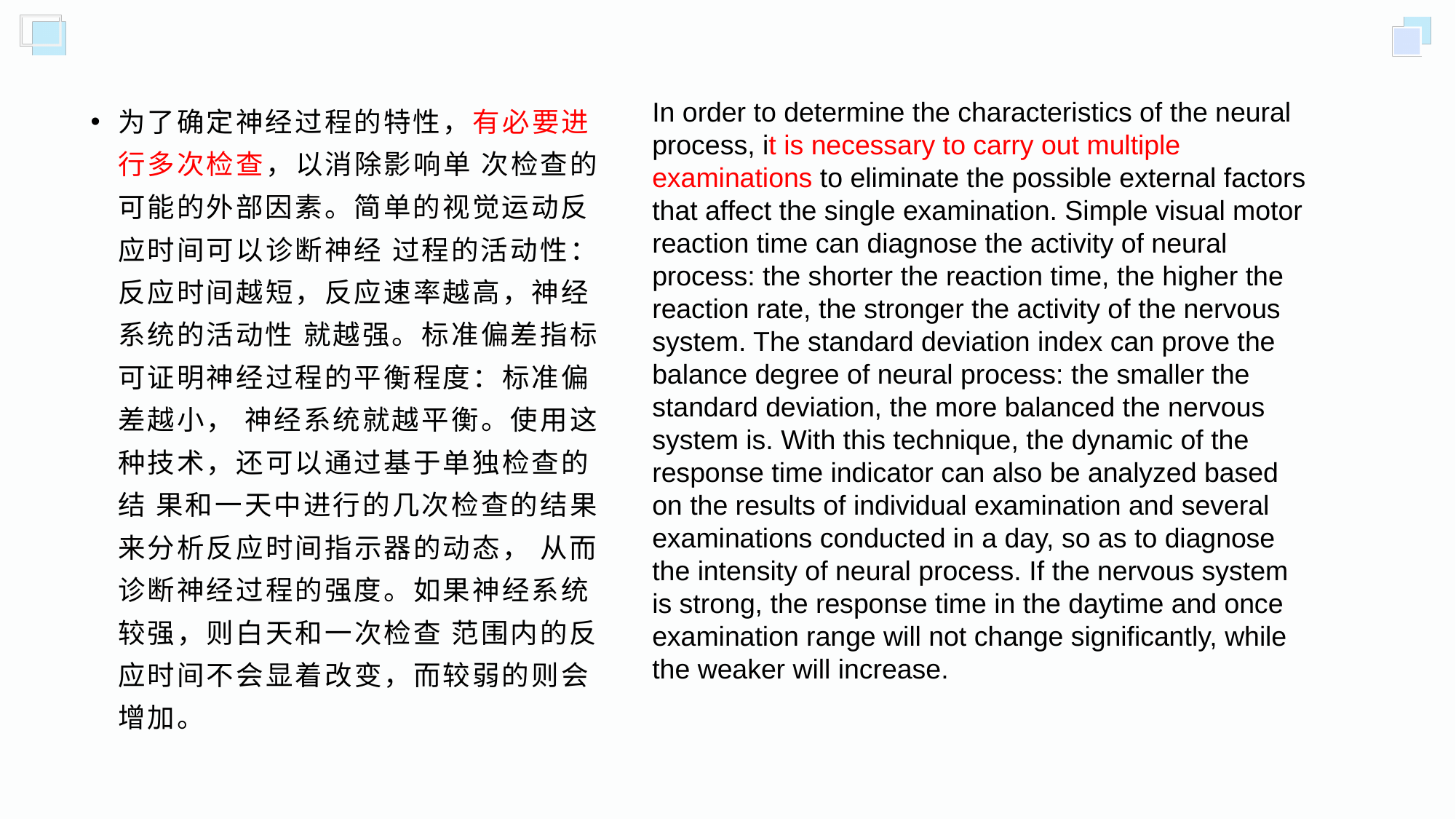

为了确定神经过程的特性，有必要进行多次检查，以消除影响单 次检查的可能的外部因素。简单的视觉运动反应时间可以诊断神经 过程的活动性：反应时间越短，反应速率越高，神经系统的活动性 就越强。标准偏差指标可证明神经过程的平衡程度：标准偏差越小， 神经系统就越平衡。使用这种技术，还可以通过基于单独检查的结 果和一天中进行的几次检查的结果来分析反应时间指示器的动态， 从而诊断神经过程的强度。如果神经系统较强，则白天和一次检查 范围内的反应时间不会显着改变，而较弱的则会增加。
In order to determine the characteristics of the neural process, it is necessary to carry out multiple examinations to eliminate the possible external factors that affect the single examination. Simple visual motor reaction time can diagnose the activity of neural process: the shorter the reaction time, the higher the reaction rate, the stronger the activity of the nervous system. The standard deviation index can prove the balance degree of neural process: the smaller the standard deviation, the more balanced the nervous system is. With this technique, the dynamic of the response time indicator can also be analyzed based on the results of individual examination and several examinations conducted in a day, so as to diagnose the intensity of neural process. If the nervous system is strong, the response time in the daytime and once examination range will not change significantly, while the weaker will increase.